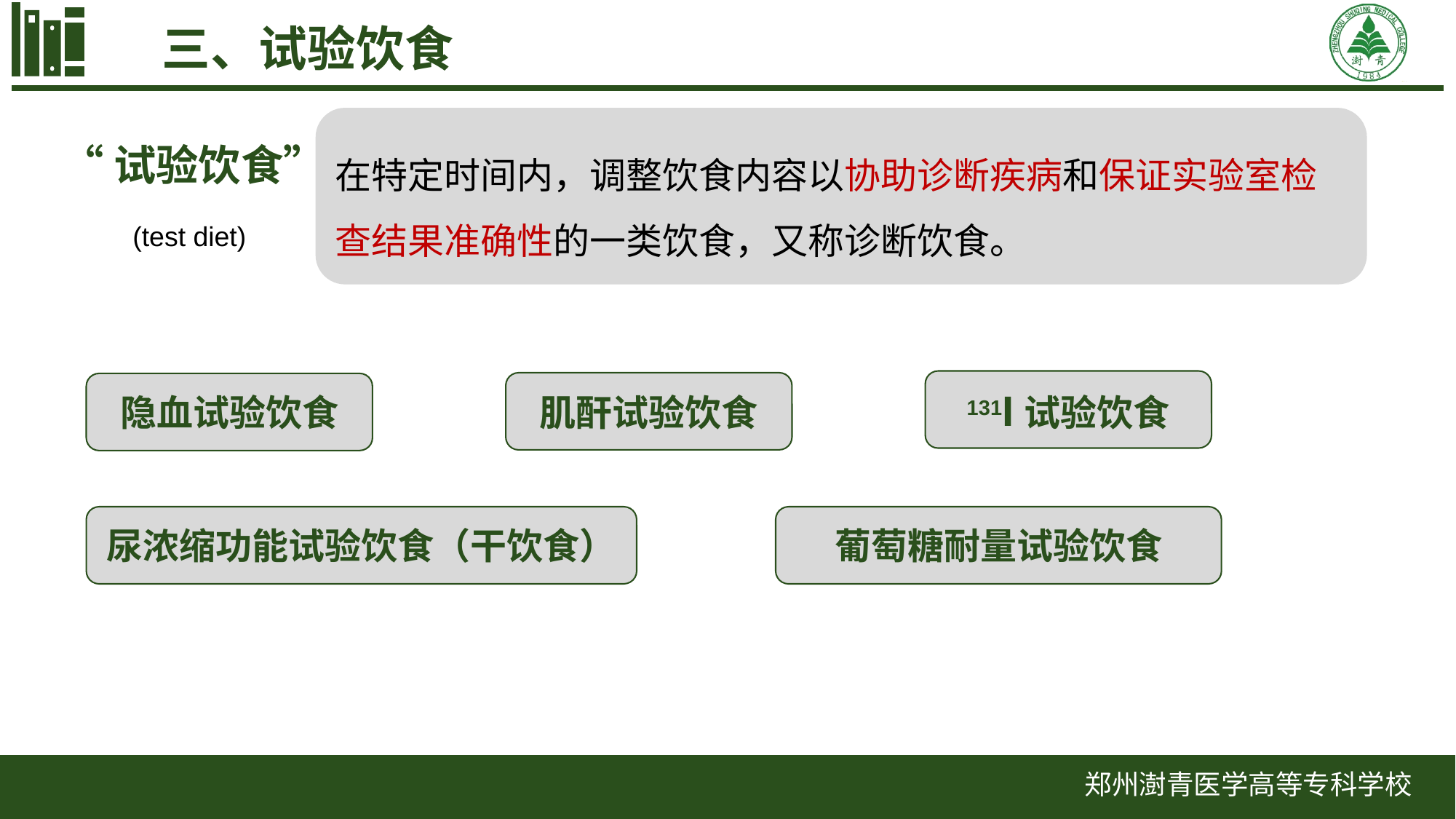

三、试验饮食
在特定时间内，调整饮食内容以协助诊断疾病和保证实验室检查结果准确性的一类饮食，又称诊断饮食。
“试验饮食”
(test diet)
131I试验饮食
肌酐试验饮食
隐血试验饮食
尿浓缩功能试验饮食（干饮食）
葡萄糖耐量试验饮食
郑州澍青医学高等专科学校